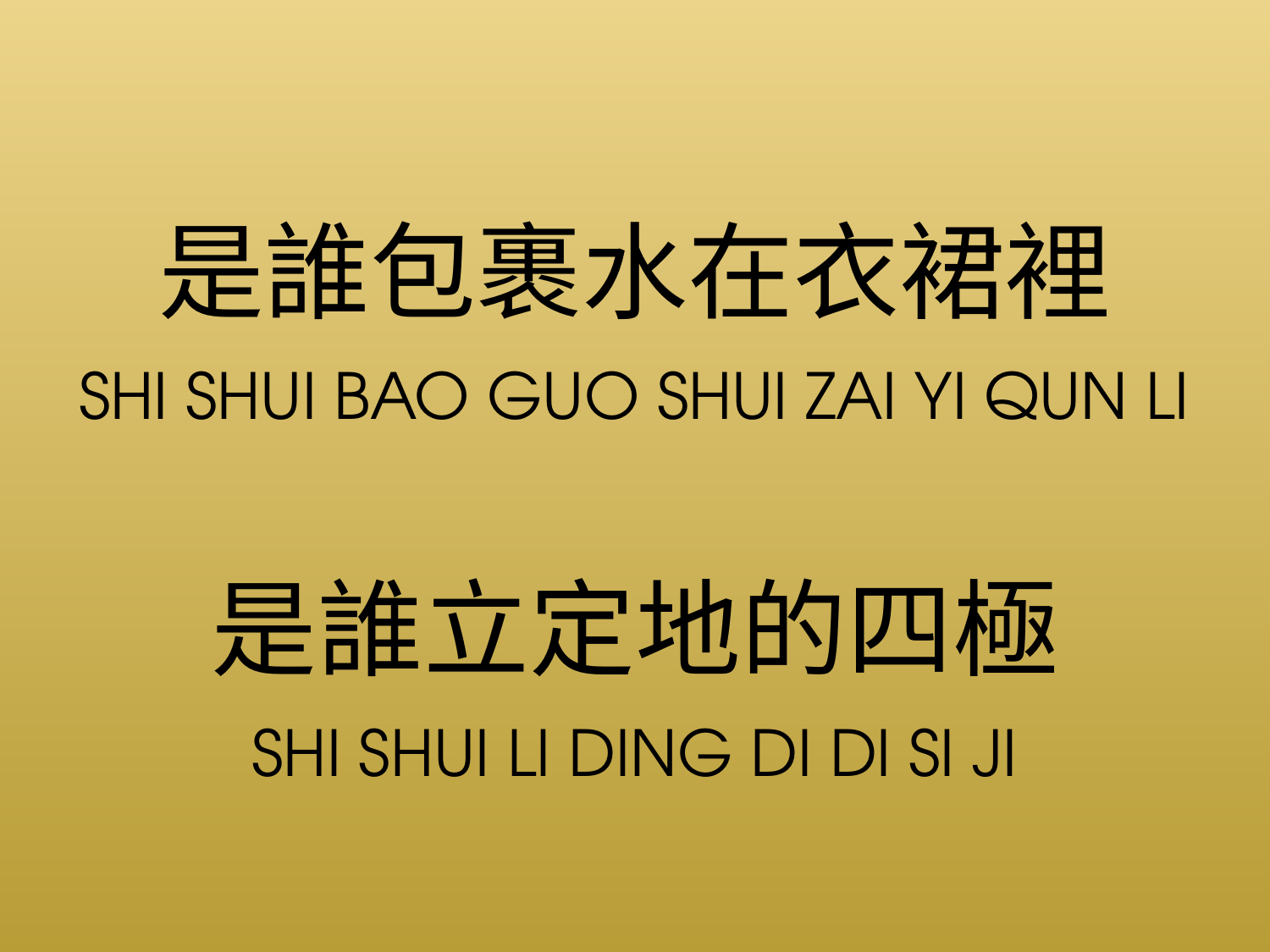

是誰包裹水在衣裙裡
Shi shui bao guo shui zai yi qun li

是誰立定地的四極
Shi shui li ding di di si ji